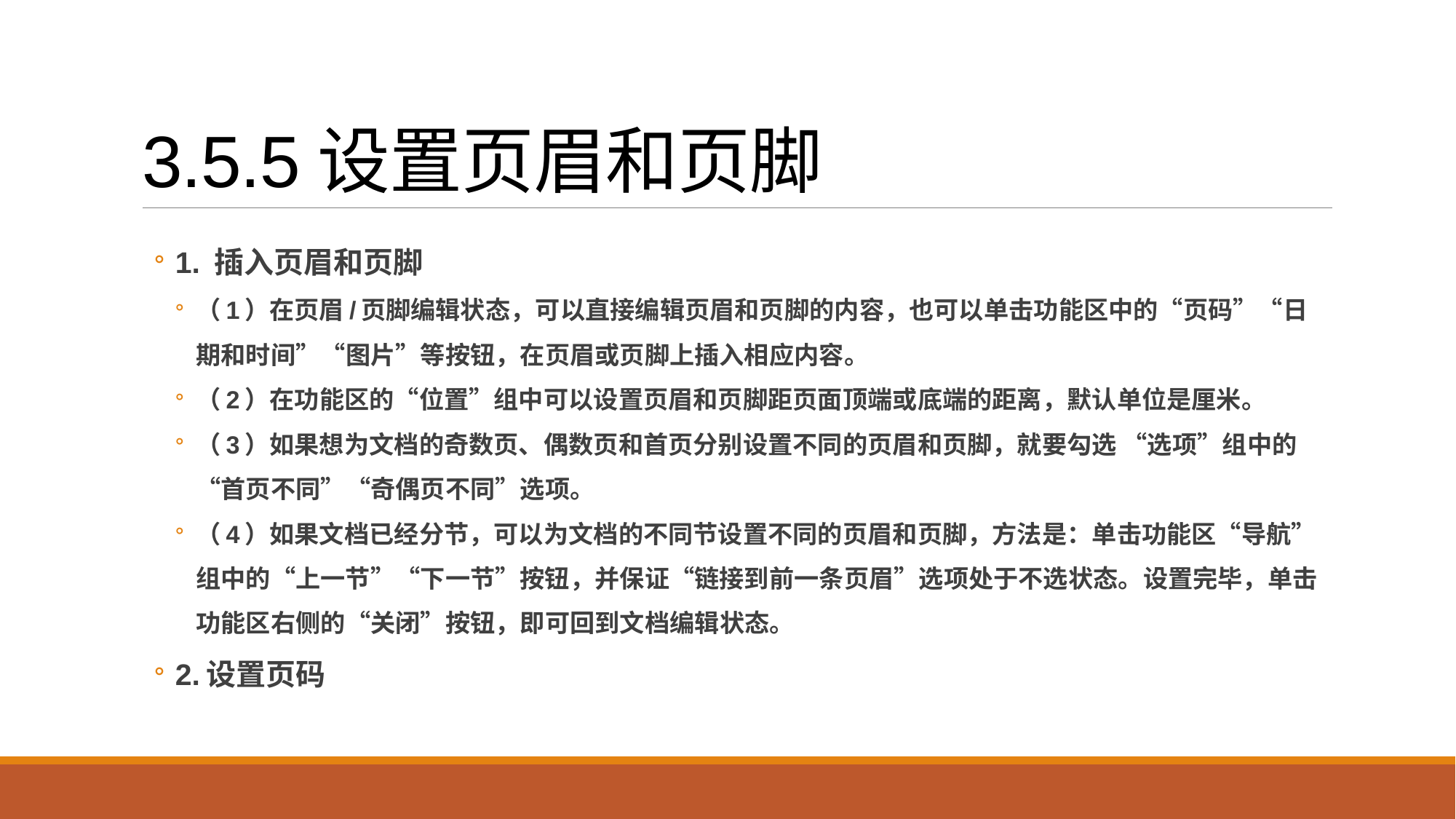

# 3.5.5设置页眉和页脚
1. 插入页眉和页脚
（1）在页眉/页脚编辑状态，可以直接编辑页眉和页脚的内容，也可以单击功能区中的“页码”“日期和时间”“图片”等按钮，在页眉或页脚上插入相应内容。
（2）在功能区的“位置”组中可以设置页眉和页脚距页面顶端或底端的距离，默认单位是厘米。
（3）如果想为文档的奇数页、偶数页和首页分别设置不同的页眉和页脚，就要勾选 “选项”组中的“首页不同”“奇偶页不同”选项。
（4）如果文档已经分节，可以为文档的不同节设置不同的页眉和页脚，方法是：单击功能区“导航”组中的“上一节”“下一节”按钮，并保证“链接到前一条页眉”选项处于不选状态。设置完毕，单击功能区右侧的“关闭”按钮，即可回到文档编辑状态。
2.设置页码